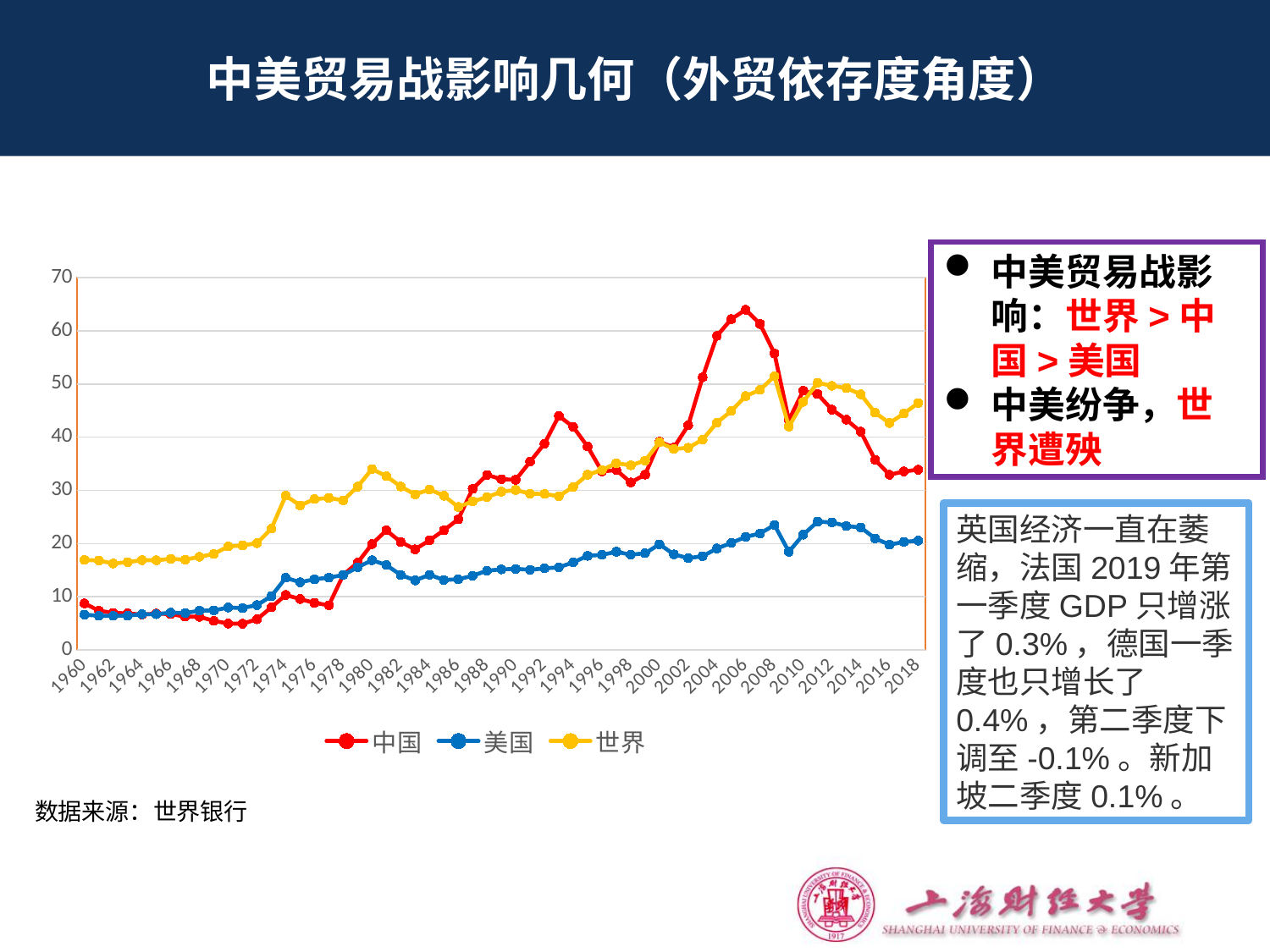

# 中美贸易战影响几何（外贸依存度角度）
中美贸易战影响：世界>中国>美国
中美纷争，世界遭殃

### Chart

| Category | 中国 | 美国 | 世界 |
|---|---|---|---|
| 1960 | 8.740872003265086 | 6.625621203754832 | 16.91997694012895 |
| 1961 | 7.368299449809301 | 6.413633942836854 | 16.804331911054433 |
| 1962 | 6.960907898812599 | 6.404561229548834 | 16.23952358746035 |
| 1963 | 6.865311963470322 | 6.427810836204197 | 16.490000568344154 |
| 1964 | 6.633076331723248 | 6.706911636045494 | 16.86324671969063 |
| 1965 | 6.828130256055363 | 6.707946752722872 | 16.854932796320252 |
| 1966 | 6.7294587536400705 | 7.009079754601228 | 17.11319091042847 |
| 1967 | 6.2534686957975705 | 6.926656609028664 | 16.955569007774148 |
| 1968 | 6.220939381916176 | 7.364774535809018 | 17.503414833781328 |
| 1969 | 5.453046335745593 | 7.416805569173449 | 18.038983583267594 |
| 1970 | 4.952389572312147 | 7.961174252986382 | 19.453960525365286 |
| 1971 | 4.92082447555863 | 7.868929669369824 | 19.646496491403248 |
| 1972 | 5.75544807749569 | 8.426144041595416 | 20.06113229057486 |
| 1973 | 8.000084610695886 | 10.107808692596473 | 22.789117830450802 |
| 1974 | 10.333485605969516 | 13.553177408680774 | 29.01608806493097 |
| 1975 | 9.554201639743379 | 12.714433991366095 | 27.156419083277562 |
| 1976 | 8.836910329920364 | 13.277201003202515 | 28.36594775213319 |
| 1977 | 8.384617243692308 | 13.595381674833206 | 28.56802745725864 |
| 1978 | 14.10034361942377 | 14.083725888165475 | 28.122624665984272 |
| 1979 | 16.398139178439443 | 15.523016796579823 | 30.702012672213847 |
| 1980 | 19.90068370492571 | 16.857647410222864 | 34.0126444339772 |
| 1981 | 22.47501559649304 | 15.947493519064103 | 32.66858973224119 |
| 1982 | 20.28673308735115 | 14.090501289839047 | 30.719240037128323 |
| 1983 | 18.907024585605566 | 13.070343420272518 | 29.23052014109724 |
| 1984 | 20.600007210263563 | 14.11488078901317 | 30.171821230276894 |
| 1985 | 22.48939980649821 | 13.14269518217586 | 28.98694399189617 |
| 1986 | 24.553287167882594 | 13.277372986315278 | 26.87909422684141 |
| 1987 | 30.278821583449506 | 13.93295206353228 | 27.93276970859093 |
| 1988 | 32.90629265379486 | 14.887211718170082 | 28.719812095059822 |
| 1989 | 32.1133581934154 | 15.142815278241503 | 29.751934059677676 |
| 1990 | 31.98932210718756 | 15.228120193545076 | 30.074400316336956 |
| 1991 | 35.3965687227091 | 15.06456952113874 | 29.382319488958906 |
| 1992 | 38.77229042445559 | 15.324058435009624 | 29.32431084850733 |
| 1993 | 44.00477495707257 | 15.529216345255032 | 28.907667180714075 |
| 1994 | 41.92994079055924 | 16.443867662823557 | 30.67189345810553 |
| 1995 | 38.23630843957377 | 17.687687726870614 | 32.941405171685425 |
| 1996 | 33.56088007347229 | 17.864964091631798 | 33.82287343498004 |
| 1997 | 33.81454485517196 | 18.449198264741366 | 35.12819969073223 |
| 1998 | 31.48060569766123 | 17.894828217500216 | 34.70892256388409 |
| 1999 | 32.964433348136254 | 18.168981631000232 | 35.60017939407723 |
| 2000 | 39.15451568010137 | 19.84697969688994 | 39.039628353621715 |
| 2001 | 38.0508159628703 | 17.965652603545305 | 37.7735436077431 |
| 2002 | 42.21318510989743 | 17.247374952106643 | 38.0007476187009 |
| 2003 | 51.25544589852763 | 17.61688068548573 | 39.54536454040903 |
| 2004 | 59.04604129442933 | 19.06776968467758 | 42.73912901176775 |
| 2005 | 62.2015404845654 | 20.114885556639877 | 44.93631814262339 |
| 2006 | 63.966377520282336 | 21.247602463299355 | 47.72222092682888 |
| 2007 | 61.274219874912696 | 21.88618514004532 | 48.914404393895985 |
| 2008 | 55.74478283613627 | 23.486835212794276 | 51.458133296203926 |
| 2009 | 43.200685736183644 | 18.457499646813773 | 41.99794220373441 |
| 2010 | 48.74915601498198 | 21.662670993937322 | 46.64347648387471 |
| 2011 | 48.09295620013369 | 24.117820224464634 | 50.236149007568756 |
| 2012 | 45.17373548498262 | 23.968792629403694 | 49.649187083962524 |
| 2013 | 43.290286471337986 | 23.28678878352867 | 49.23794404355556 |
| 2014 | 41.03574987489764 | 23.017567825856634 | 48.06349553256899 |
| 2015 | 35.72664460931229 | 20.95510838794713 | 44.60210415390399 |
| 2016 | 32.93324504915709 | 19.784717950227584 | 42.664466748631895 |
| 2017 | 33.561354168800065 | 20.295964570908858 | 44.452819149202384 |
| 2018 | 33.8828 | 20.5366 | 46.4267 |
英国经济一直在萎缩，法国2019年第一季度GDP只增涨了0.3%，德国一季度也只增长了0.4%，第二季度下调至-0.1%。新加坡二季度0.1%。
数据来源：世界银行